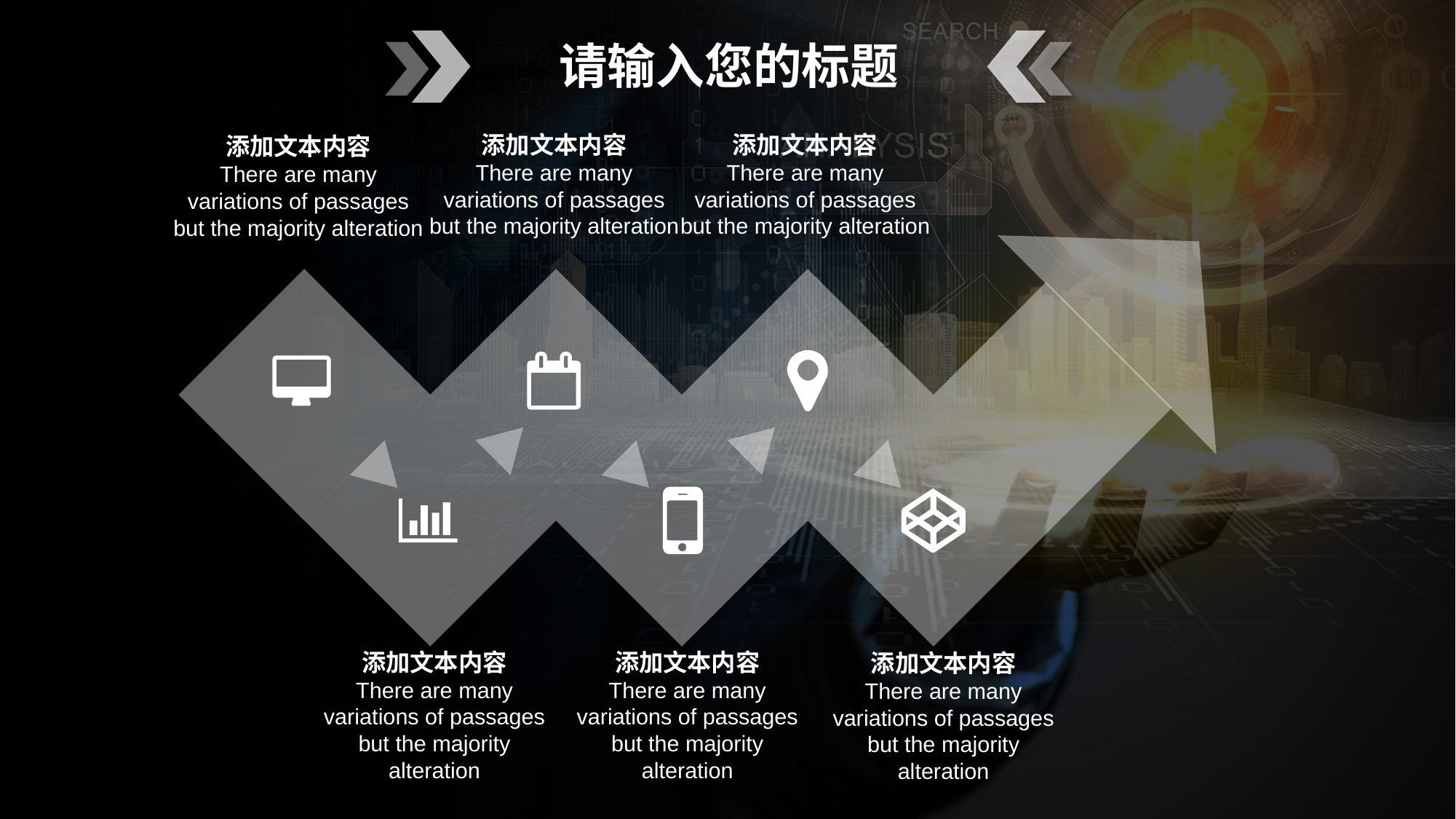

请输入您的标题

添加文本内容
There are many variations of passages but the majority alteration
添加文本内容
There are many variations of passages but the majority alteration
添加文本内容
There are many variations of passages but the majority alteration

添加文本内容
There are many variations of passages but the majority alteration
添加文本内容
There are many variations of passages but the majority alteration
添加文本内容
There are many variations of passages but the majority alteration